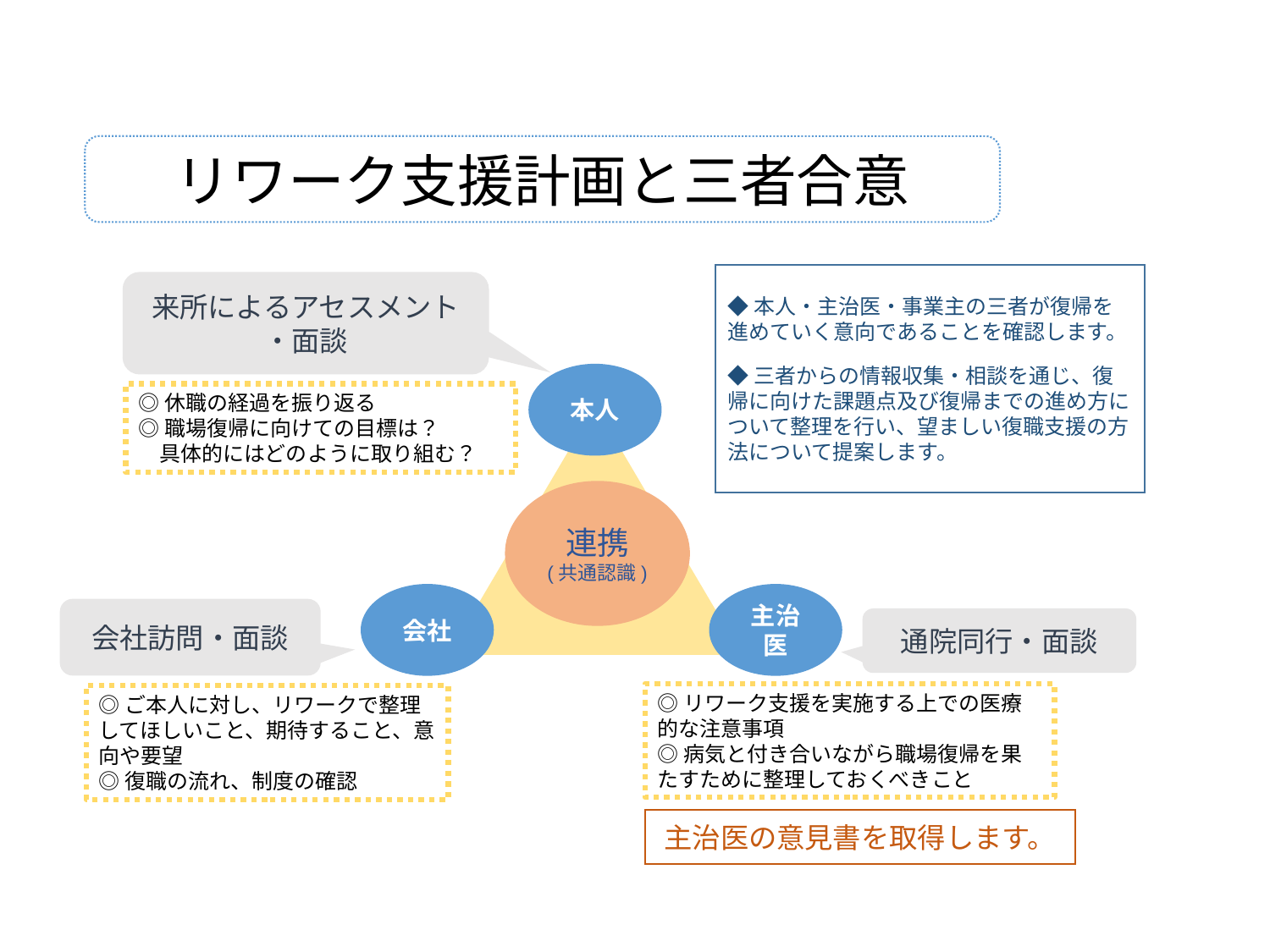

リワーク支援計画と三者合意
◆本人・主治医・事業主の三者が復帰を進めていく意向であることを確認します。

◆三者からの情報収集・相談を通じ、復帰に向けた課題点及び復帰までの進め方について整理を行い、望ましい復職支援の方法について提案します。
来所によるアセスメント
・面談
本人
◎休職の経過を振り返る
◎職場復帰に向けての目標は？
　具体的にはどのように取り組む？

連携
(共通認識)
会社
主治医
会社訪問・面談
通院同行・面談
◎リワーク支援を実施する上での医療的な注意事項
◎病気と付き合いながら職場復帰を果たすために整理しておくべきこと
◎ご本人に対し、リワークで整理してほしいこと、期待すること、意向や要望
◎復職の流れ、制度の確認
主治医の意見書を取得します。